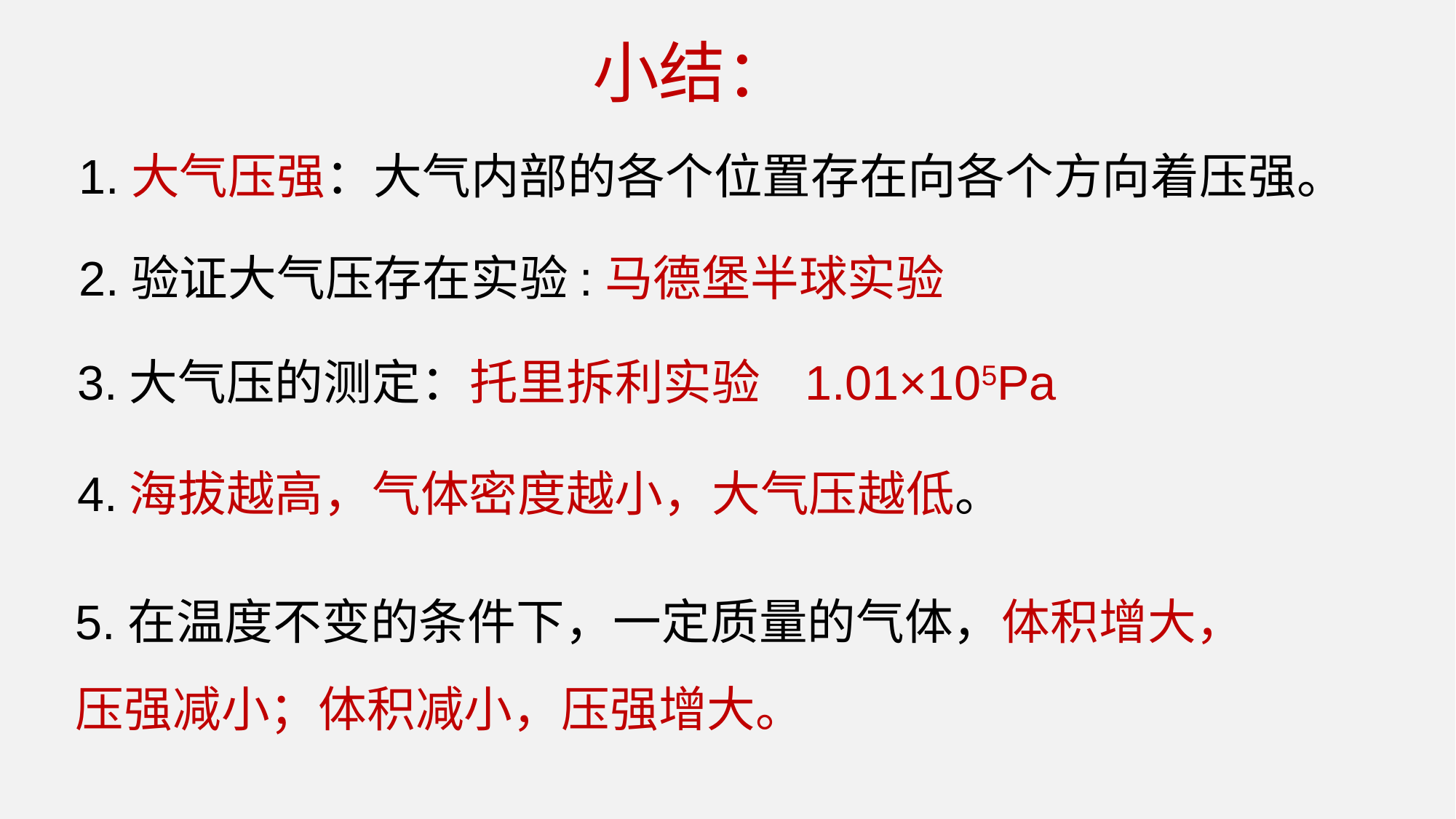

小结：
1.大气压强：大气内部的各个位置存在向各个方向着压强。
2.验证大气压存在实验:马德堡半球实验
3.大气压的测定：托里拆利实验   1.01×105Pa
4.海拔越高，气体密度越小，大气压越低。
5.在温度不变的条件下，一定质量的气体，体积增大，压强减小；体积减小，压强增大。